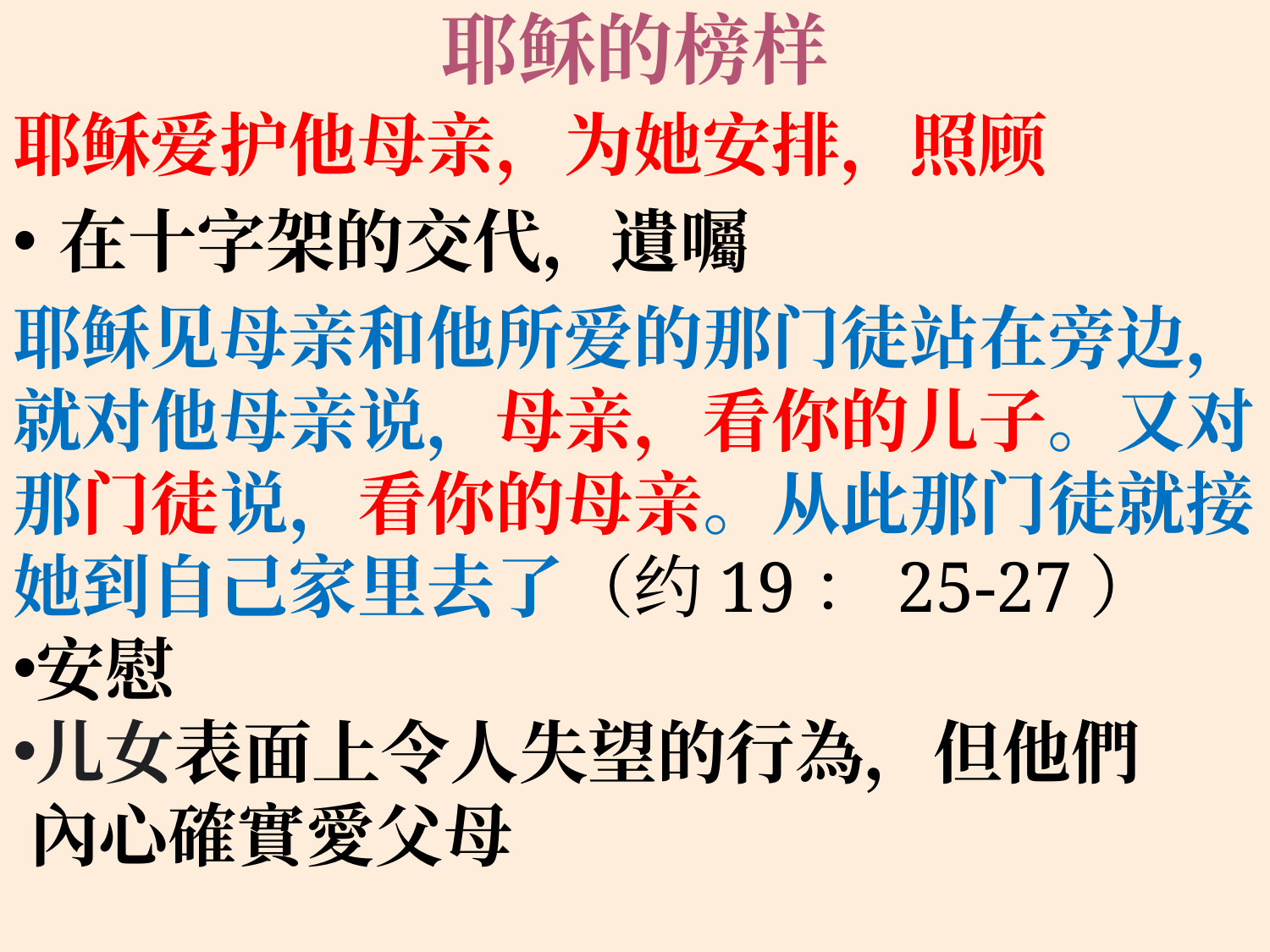

# 耶稣的榜样
耶稣爱护他母亲，为她安排，照顾
在十字架的交代，遺囑
耶稣见母亲和他所爱的那门徒站在旁边，就对他母亲说，母亲，看你的儿子。又对那门徒说，看你的母亲。从此那门徒就接她到自己家里去了（约19：25-27）
安慰
儿女表面上令人失望的行為，但他們
 內心確實愛父母